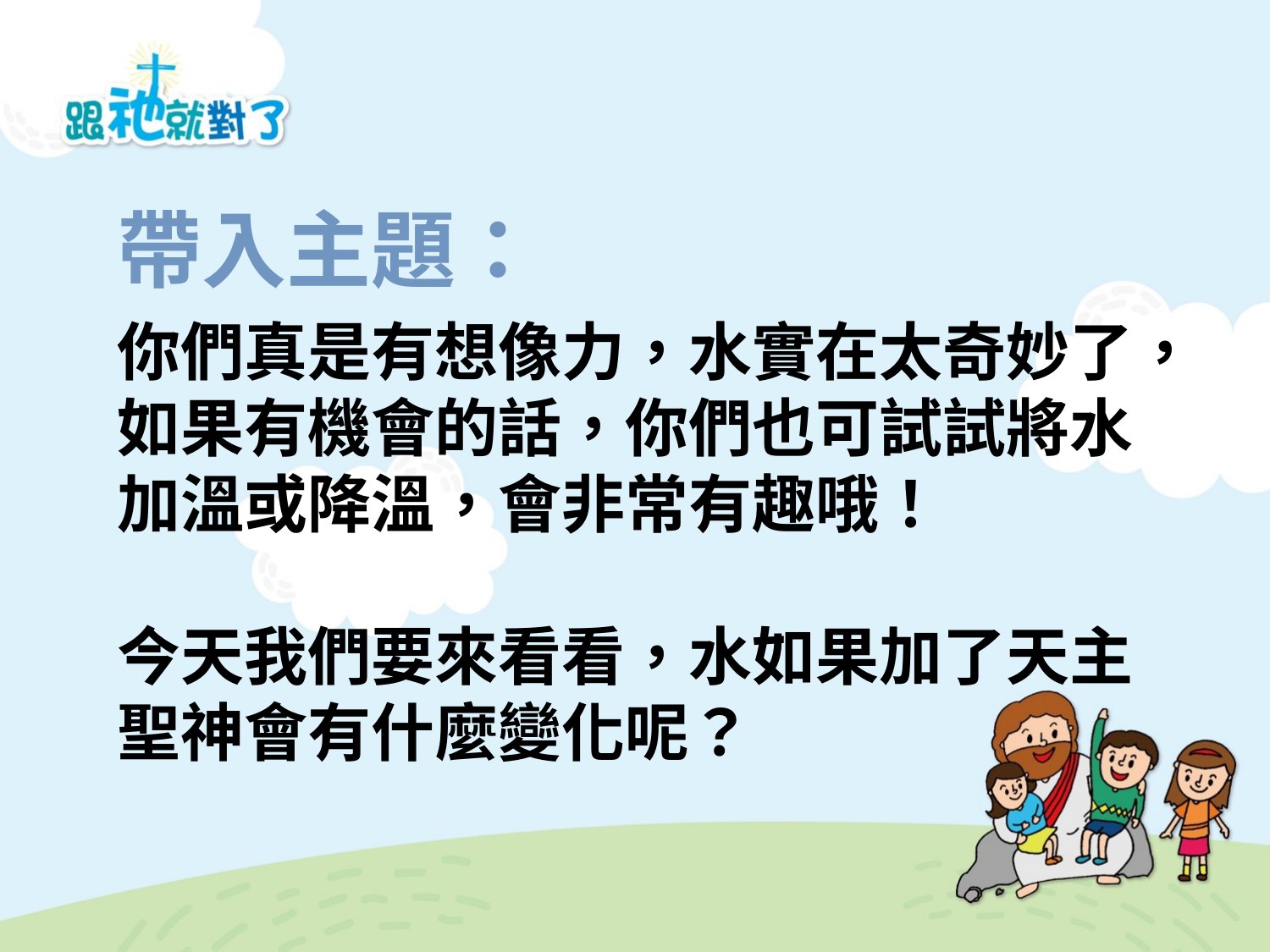

帶入主題：
你們真是有想像力，水實在太奇妙了，如果有機會的話，你們也可試試將水加溫或降溫，會非常有趣哦！

今天我們要來看看，水如果加了天主聖神會有什麼變化呢？